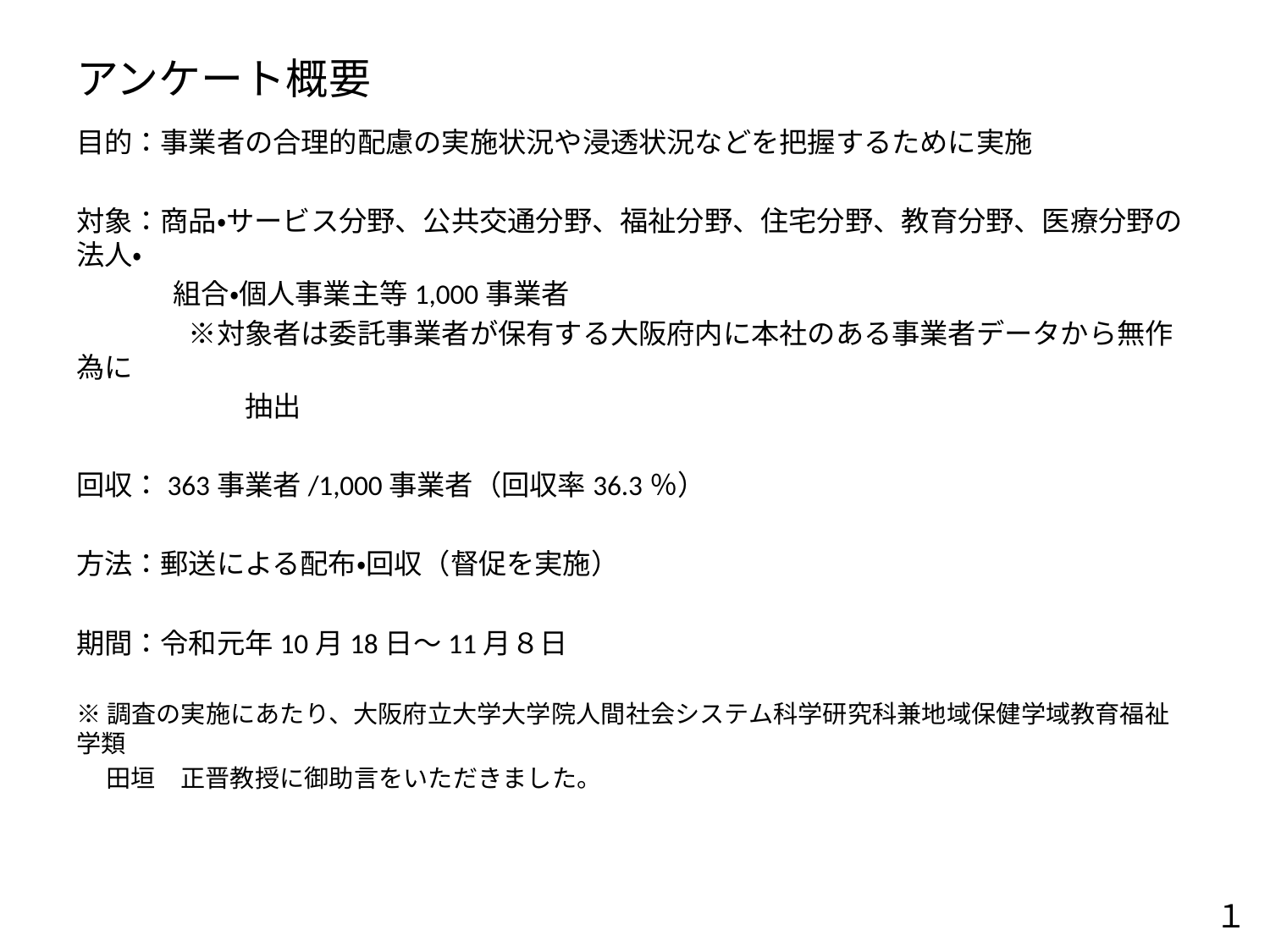

# アンケート概要
目的：事業者の合理的配慮の実施状況や浸透状況などを把握するために実施

対象：商品・サービス分野、公共交通分野、福祉分野、住宅分野、教育分野、医療分野の法人・
　　　  組合・個人事業主等1,000事業者
　　　　※対象者は委託事業者が保有する大阪府内に本社のある事業者データから無作為に
　　　　　　抽出

回収：363事業者/1,000事業者（回収率36.3％）

方法：郵送による配布・回収（督促を実施）

期間：令和元年10月18日～11月８日

※調査の実施にあたり、大阪府立大学大学院人間社会システム科学研究科兼地域保健学域教育福祉学類
　 田垣　正晋教授に御助言をいただきました。
１